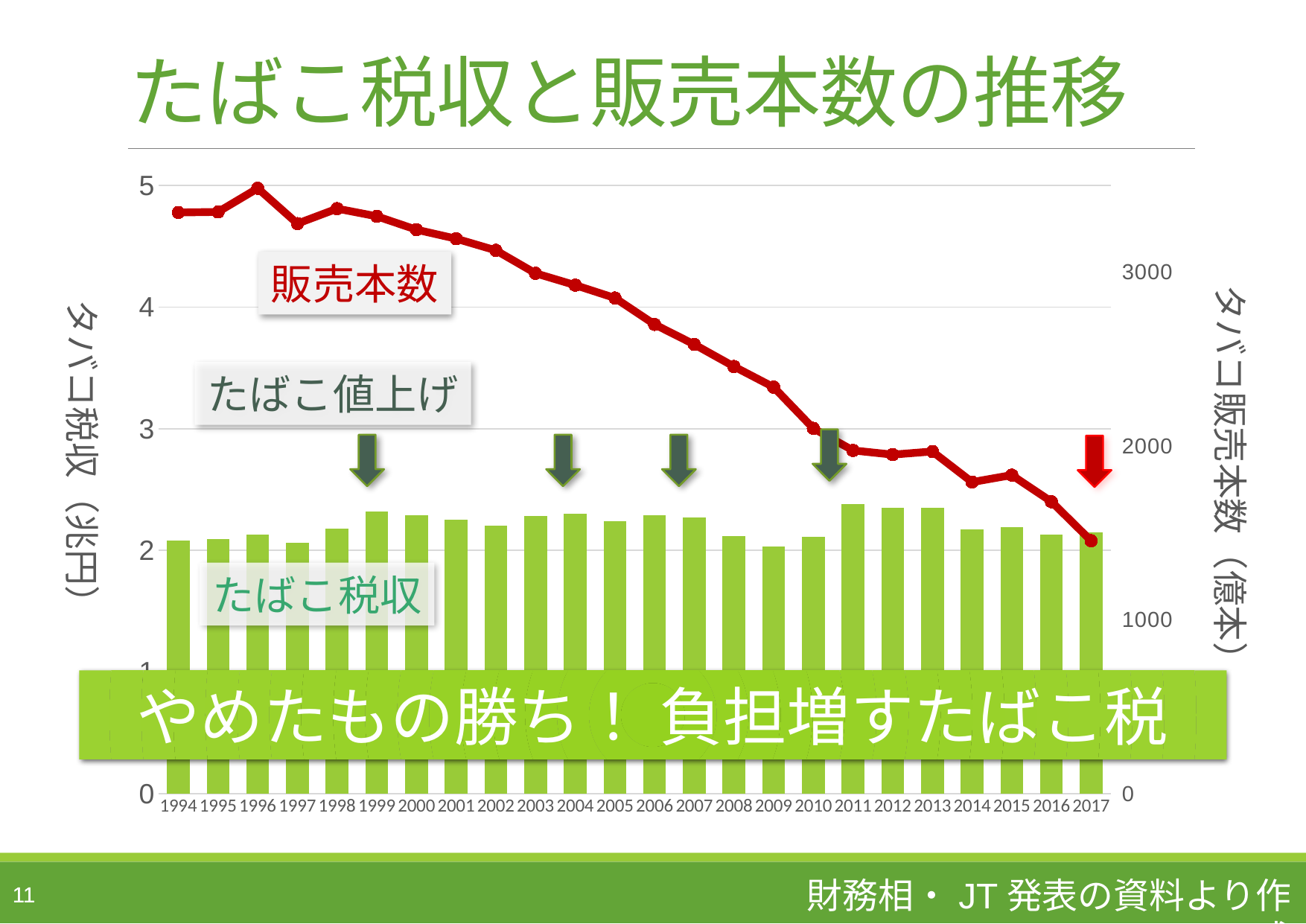

# たばこ税収と販売本数の推移

### Chart

| Category | タバコ税 | 販売本数 |
|---|---|---|
| 1994 | 2.08 | 3344.0 |
| 1995 | 2.09 | 3347.0 |
| 1996 | 2.13 | 3483.0 |
| 1997 | 2.06 | 3280.0 |
| 1998 | 2.18 | 3366.0 |
| 1999 | 2.32 | 3322.0 |
| 2000 | 2.29 | 3245.0 |
| 2001 | 2.25 | 3193.0 |
| 2002 | 2.2 | 3126.0 |
| 2003 | 2.28 | 2994.0 |
| 2004 | 2.3 | 2926.0 |
| 2005 | 2.24 | 2852.0 |
| 2006 | 2.29 | 2700.0 |
| 2007 | 2.27 | 2585.0 |
| 2008 | 2.12 | 2458.0 |
| 2009 | 2.03 | 2339.0 |
| 2010 | 2.11 | 2102.0 |
| 2011 | 2.38 | 1975.0 |
| 2012 | 2.35 | 1951.0 |
| 2013 | 2.35 | 1969.0 |
| 2014 | 2.17 | 1793.0 |
| 2015 | 2.19 | 1833.0 |
| 2016 | 2.13 | 1680.0 |
| 2017 | 2.15 | 1455.0 |
販売本数
タバコ販売本数（億本）
タバコ税収（兆円）
たばこ値上げ

たばこ税収
やめたもの勝ち！ 負担増すたばこ税
財務相・JT発表の資料より作成